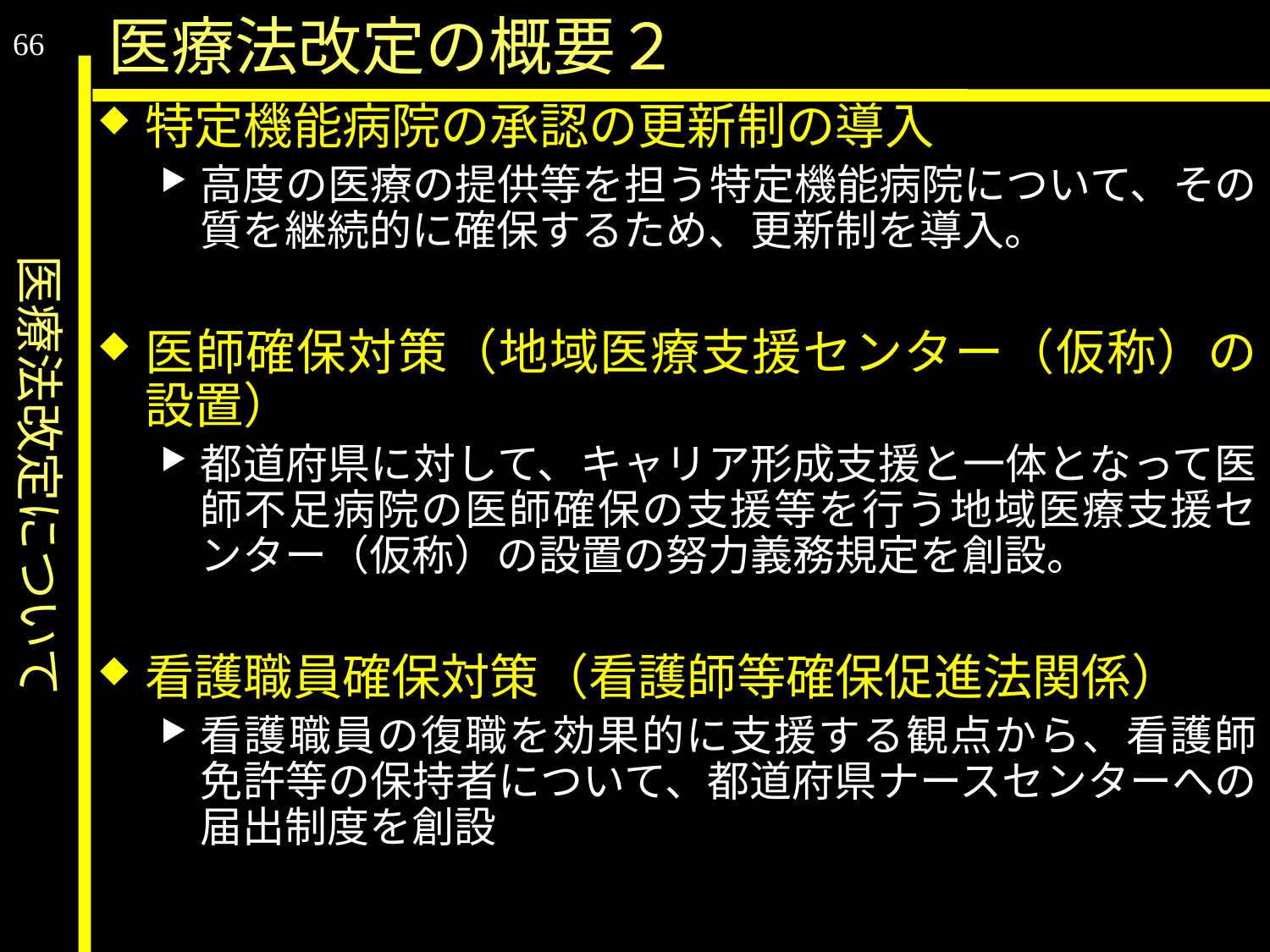

医療法改定について
医療法改定の概要２
66

特定機能病院の承認の更新制の導入
高度の医療の提供等を担う特定機能病院について、その質を継続的に確保するため、更新制を導入。

医師確保対策（地域医療支援センター（仮称）の設置）
都道府県に対して、キャリア形成支援と一体となって医師不足病院の医師確保の支援等を行う地域医療支援センター（仮称）の設置の努力義務規定を創設。

看護職員確保対策（看護師等確保促進法関係）
看護職員の復職を効果的に支援する観点から、看護師免許等の保持者について、都道府県ナースセンターへの届出制度を創設